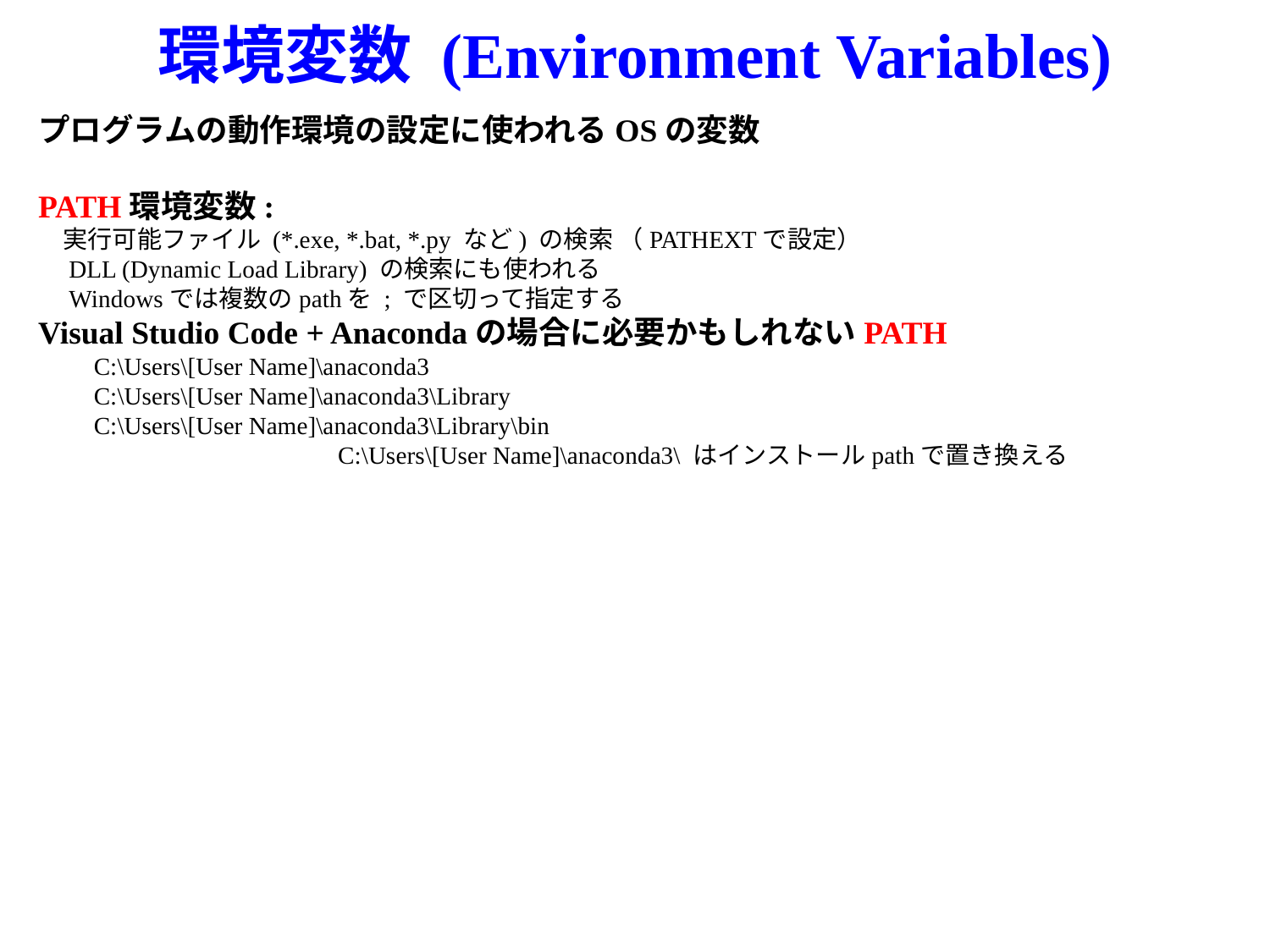

# 環境変数 (Environment Variables)
プログラムの動作環境の設定に使われるOSの変数

PATH環境変数:
　実行可能ファイル (*.exe, *.bat, *.py など) の検索 （PATHEXTで設定）
　DLL (Dynamic Load Library) の検索にも使われる
　Windowsでは複数のpathを ; で区切って指定する
Visual Studio Code + Anacondaの場合に必要かもしれないPATH
　　C:\Users\[User Name]\anaconda3
　　C:\Users\[User Name]\anaconda3\Library
　　C:\Users\[User Name]\anaconda3\Library\bin
			 C:\Users\[User Name]\anaconda3\ はインストールpathで置き換える